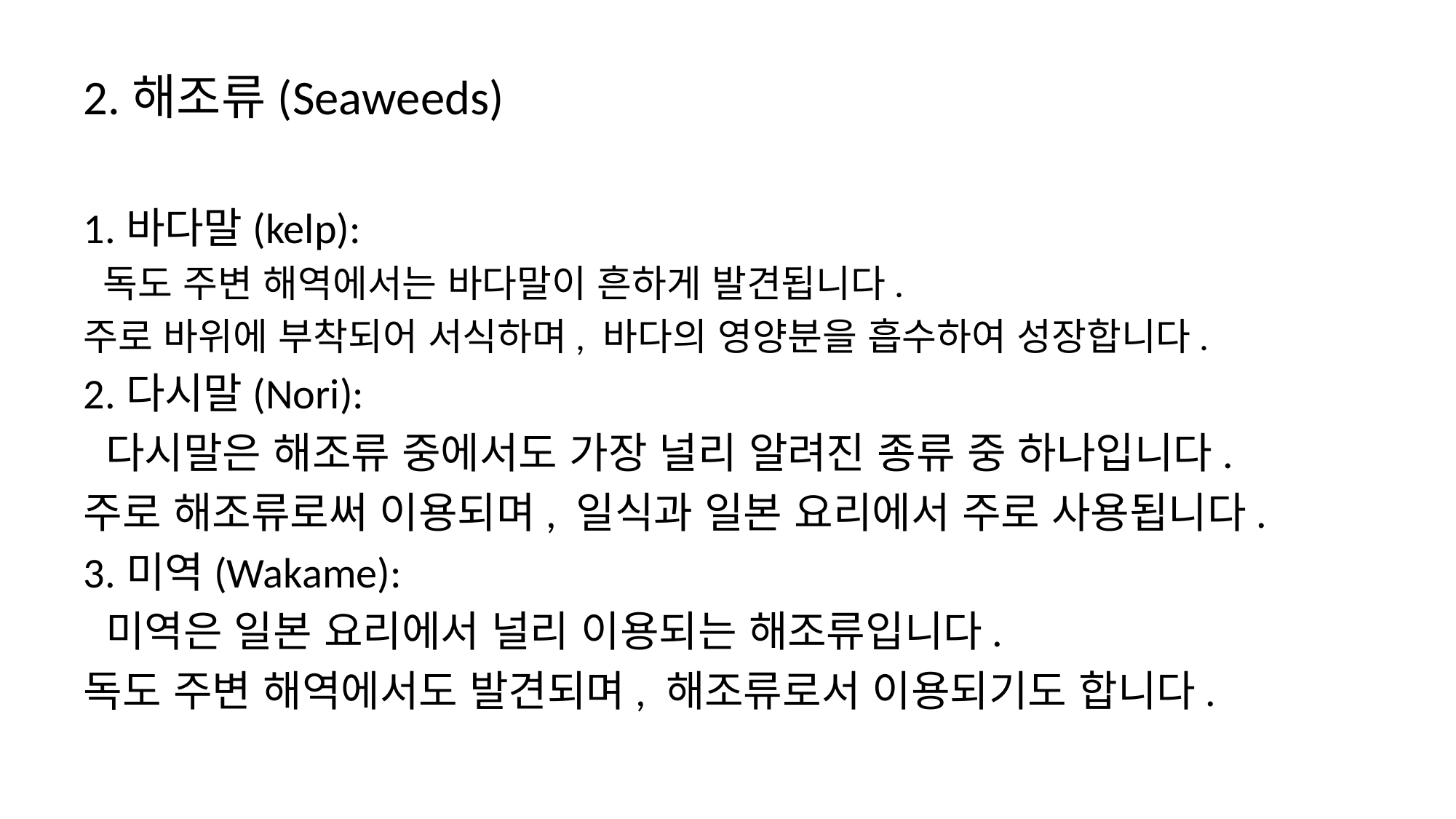

2.해조류(Seaweeds)

1.바다말(kelp):
 독도 주변 해역에서는 바다말이 흔하게 발견됩니다.
주로 바위에 부착되어 서식하며, 바다의 영양분을 흡수하여 성장합니다.
2.다시말(Nori):
 다시말은 해조류 중에서도 가장 널리 알려진 종류 중 하나입니다.
주로 해조류로써 이용되며, 일식과 일본 요리에서 주로 사용됩니다.
3.미역(Wakame):
 미역은 일본 요리에서 널리 이용되는 해조류입니다.
독도 주변 해역에서도 발견되며, 해조류로서 이용되기도 합니다.